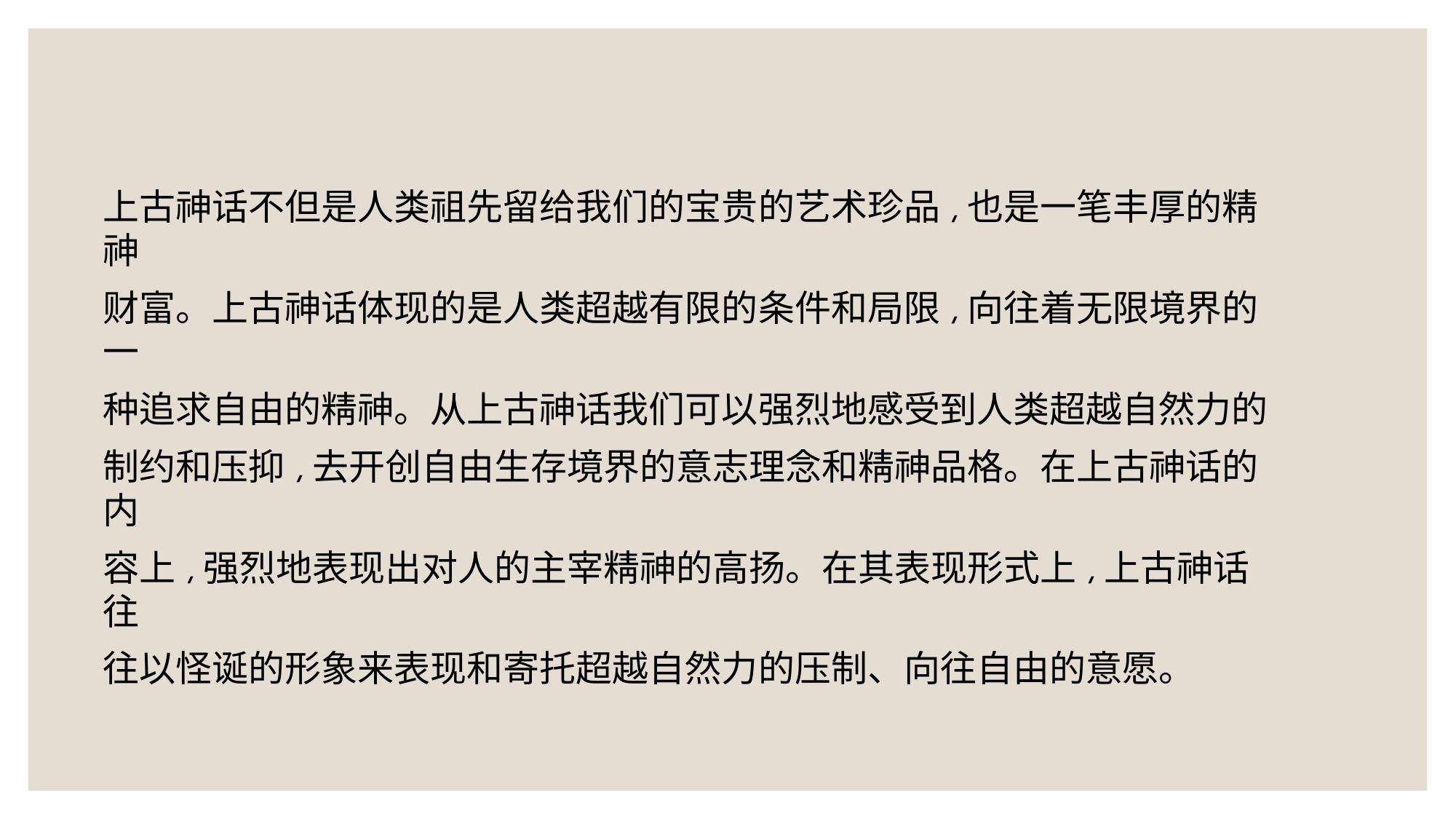

上古神话不但是人类祖先留给我们的宝贵的艺术珍品,也是一笔丰厚的精神
财富。上古神话体现的是人类超越有限的条件和局限,向往着无限境界的一
种追求自由的精神。从上古神话我们可以强烈地感受到人类超越自然力的
制约和压抑,去开创自由生存境界的意志理念和精神品格。在上古神话的内
容上,强烈地表现出对人的主宰精神的高扬。在其表现形式上,上古神话往
往以怪诞的形象来表现和寄托超越自然力的压制、向往自由的意愿。